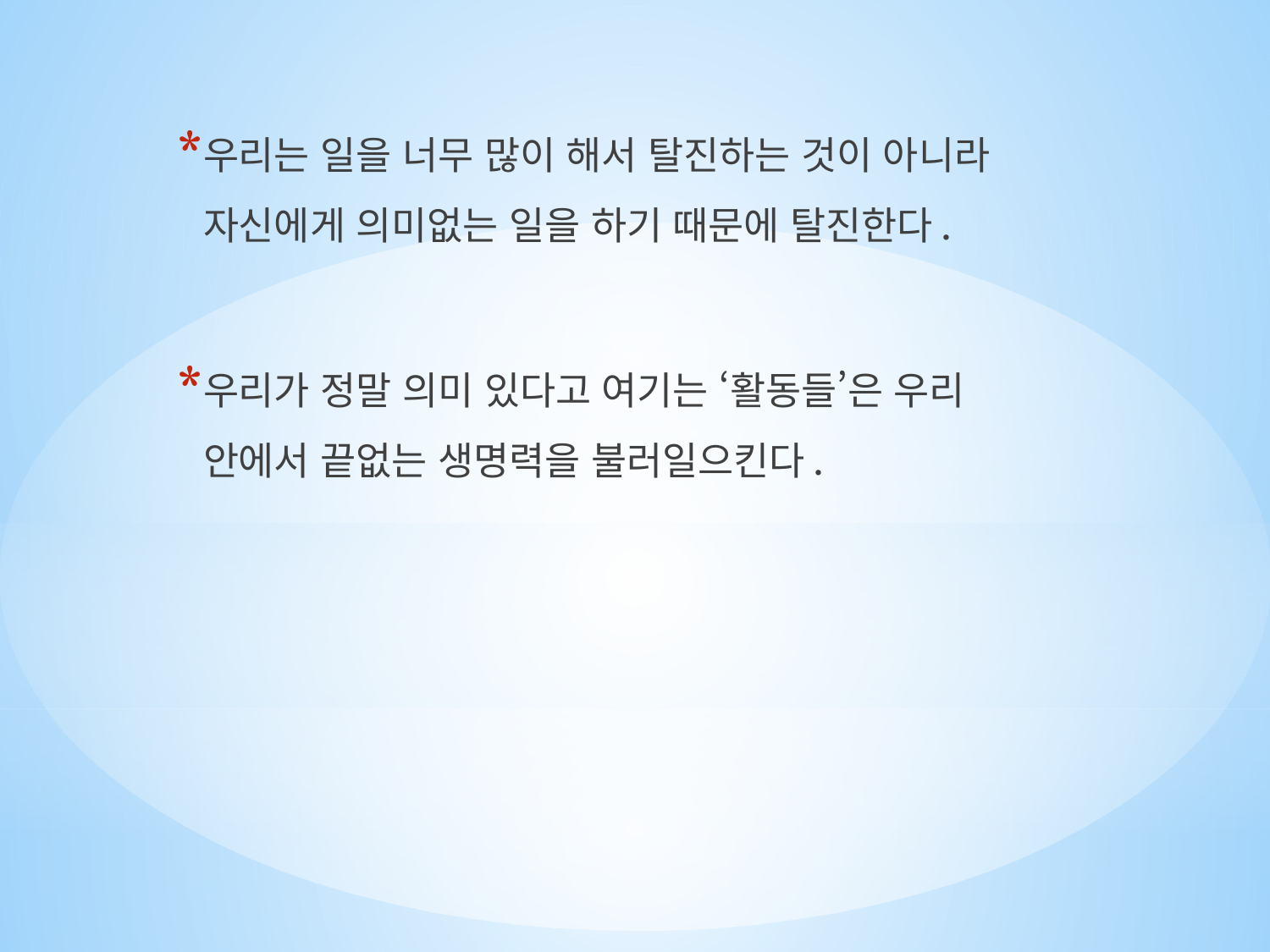

우리는 일을 너무 많이 해서 탈진하는 것이 아니라 자신에게 의미없는 일을 하기 때문에 탈진한다.

우리가 정말 의미 있다고 여기는 ‘활동들’은 우리 안에서 끝없는 생명력을 불러일으킨다.
#